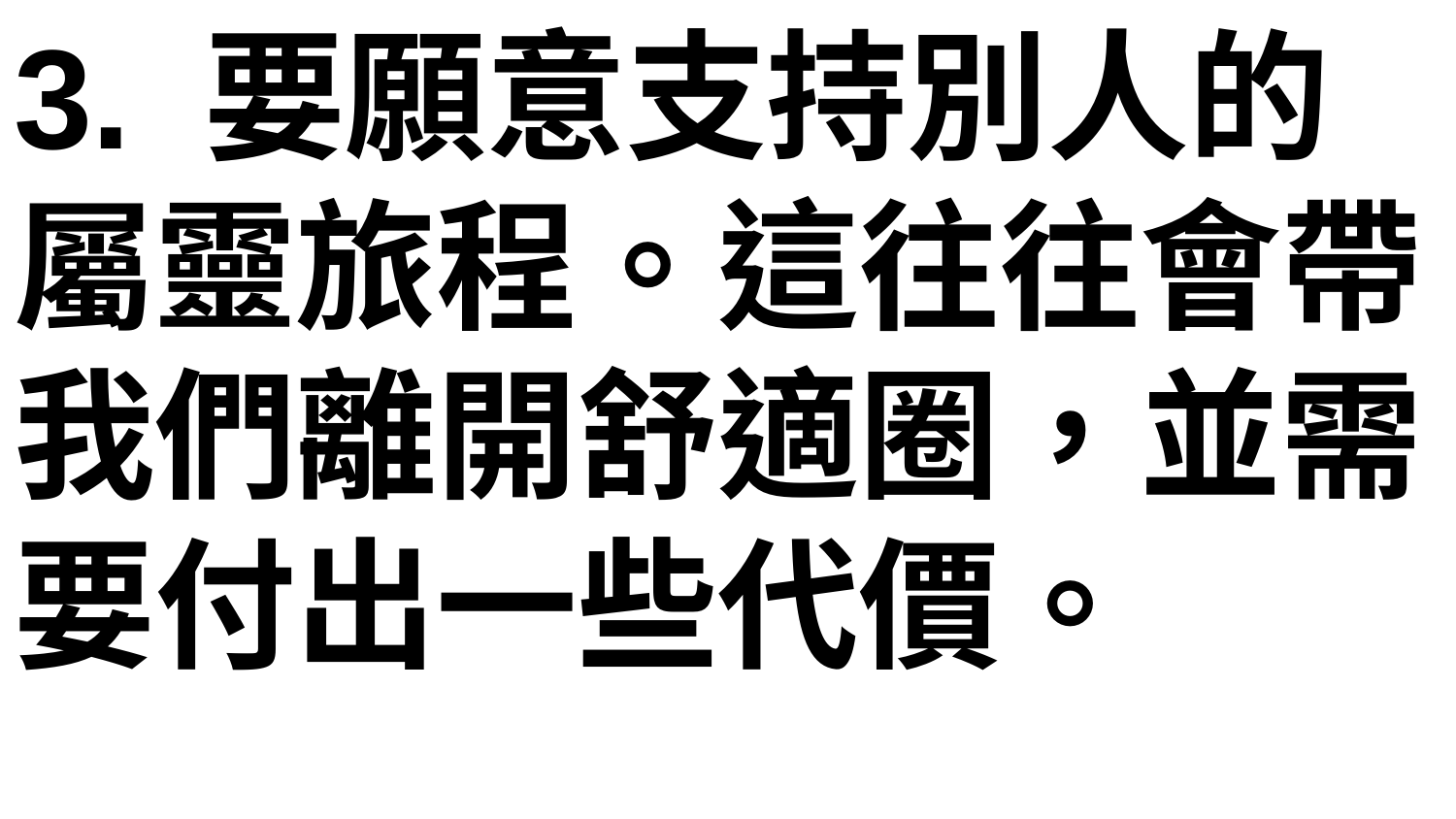

3. 要願意支持別人的屬靈旅程。這往往會帶我們離開舒適圈，並需要付出一些代價。